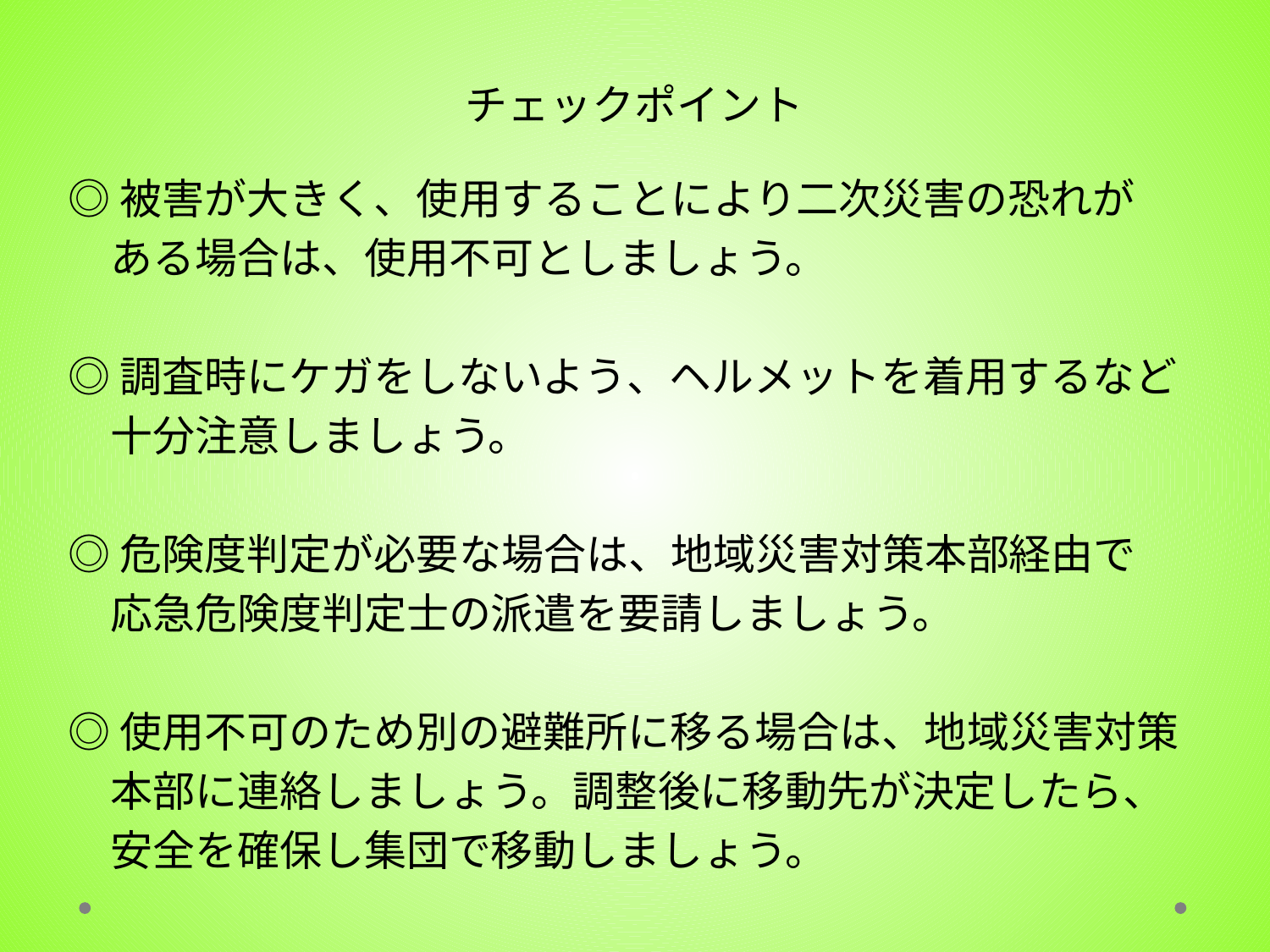

# チェックポイント
◎被害が大きく、使用することにより二次災害の恐れが
　ある場合は、使用不可としましょう。

◎調査時にケガをしないよう、ヘルメットを着用するなど
　十分注意しましょう。

◎危険度判定が必要な場合は、地域災害対策本部経由で
　応急危険度判定士の派遣を要請しましょう。

◎使用不可のため別の避難所に移る場合は、地域災害対策
　本部に連絡しましょう。調整後に移動先が決定したら、
　安全を確保し集団で移動しましょう。